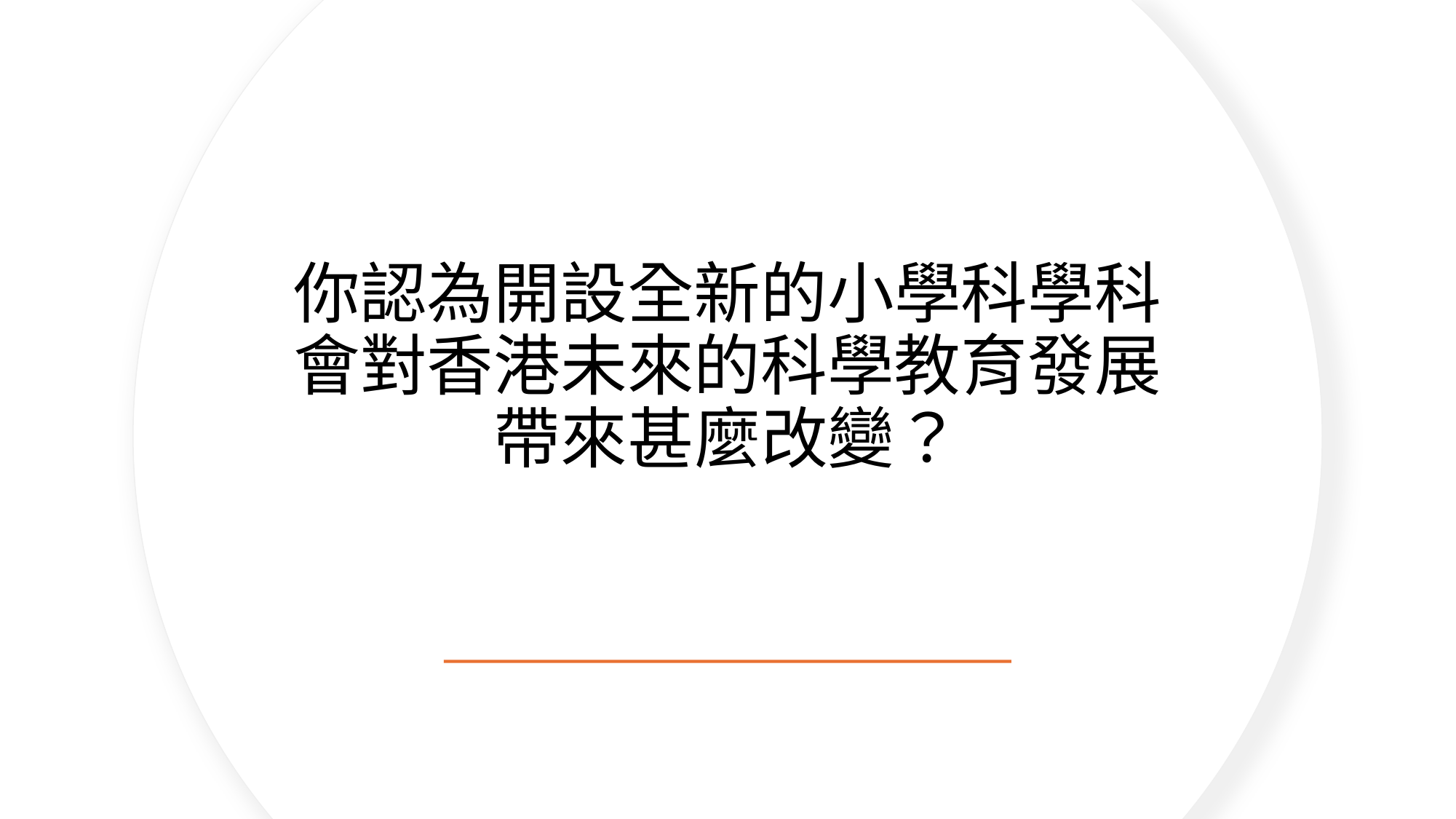

# 你認為開設全新的小學科學科會對香港未來的科學教育發展帶來甚麼改變？